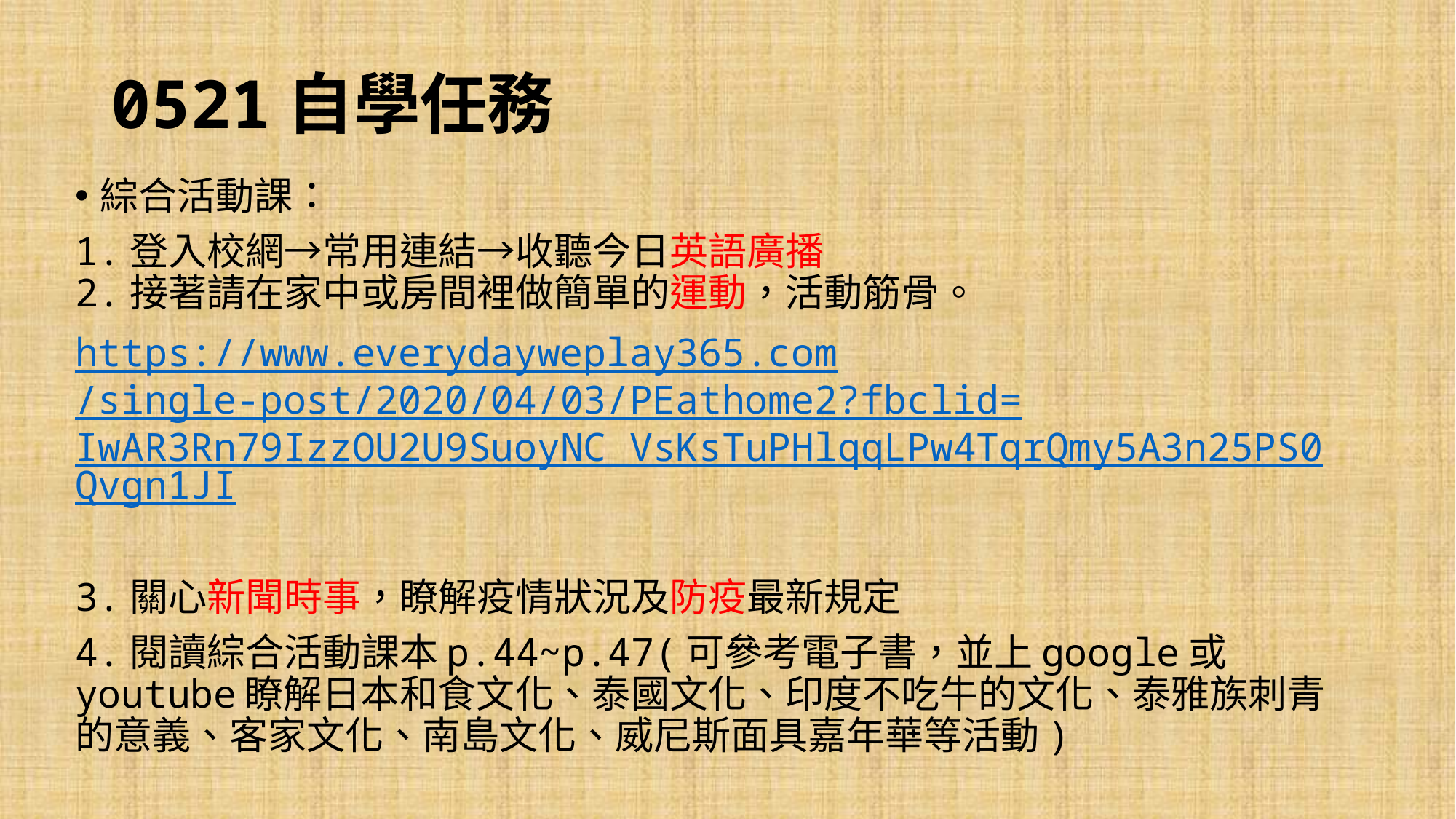

# 0521自學任務
綜合活動課：
1.登入校網→常用連結→收聽今日英語廣播
2.接著請在家中或房間裡做簡單的運動，活動筋骨。
https://www.everydayweplay365.com/single-post/2020/04/03/PEathome2?fbclid=IwAR3Rn79IzzOU2U9SuoyNC_VsKsTuPHlqqLPw4TqrQmy5A3n25PS0Qvgn1JI

3.關心新聞時事，瞭解疫情狀況及防疫最新規定
4.閱讀綜合活動課本p.44~p.47(可參考電子書，並上google或youtube瞭解日本和食文化、泰國文化、印度不吃牛的文化、泰雅族刺青的意義、客家文化、南島文化、威尼斯面具嘉年華等活動)